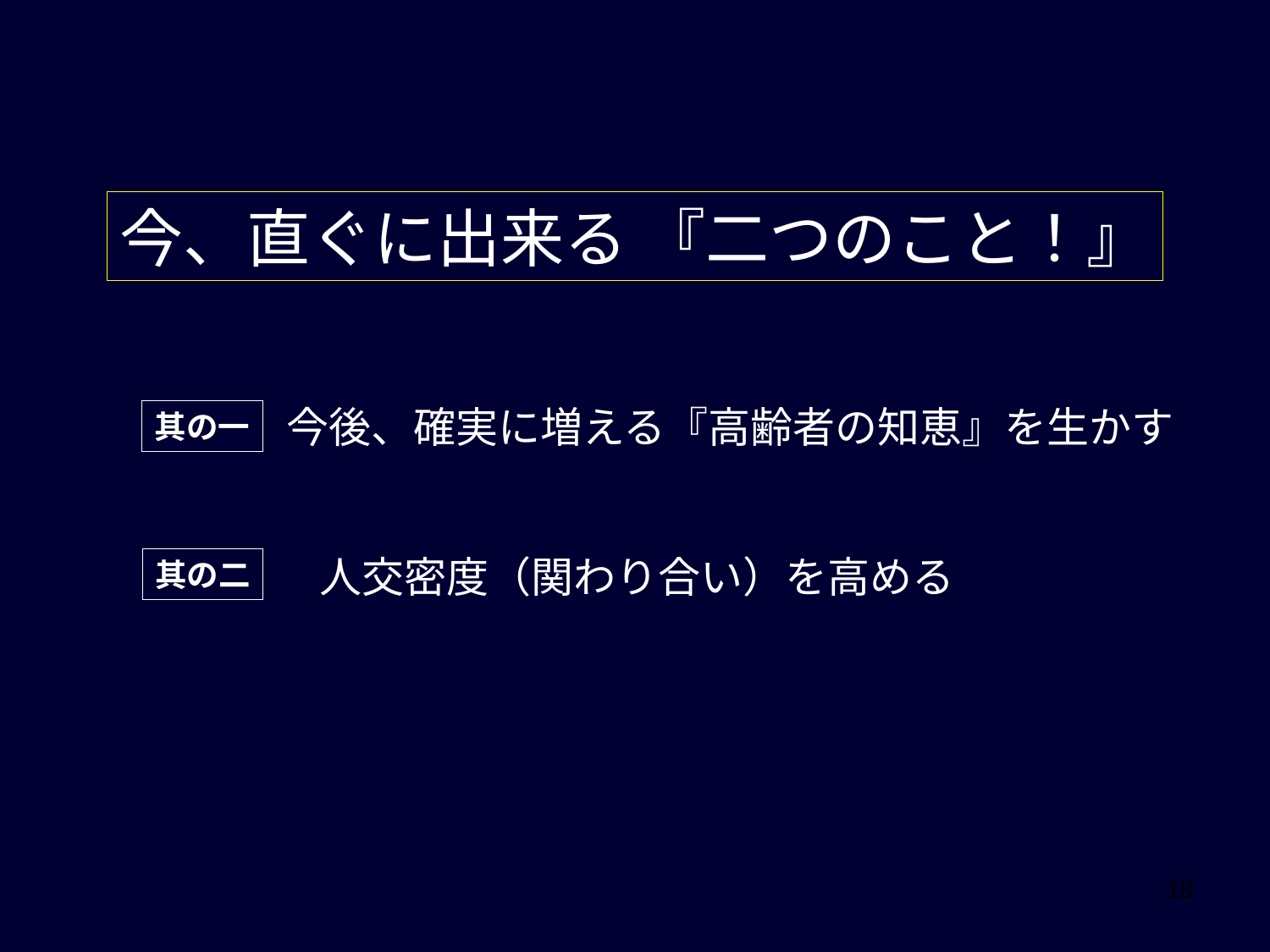

今、直ぐに出来る 『二つのこと！』
今後、確実に増える『高齢者の知恵』を生かす
其の一
人交密度（関わり合い）を高める
其の二
18